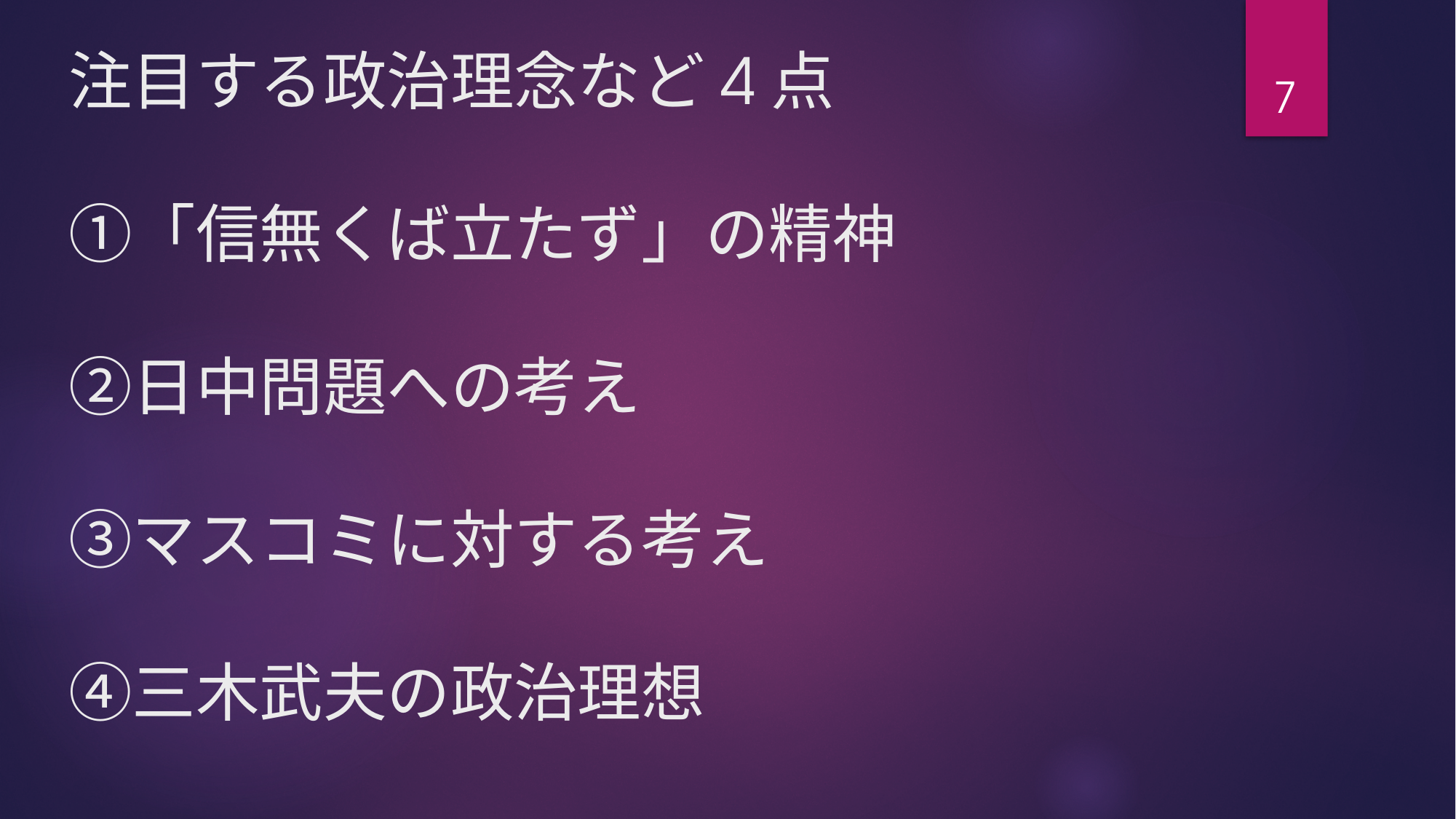

# 注目する政治理念など4点 ➀「信無くば立たず」の精神 ②日中問題への考え ③マスコミに対する考え ④三木武夫の政治理想
7